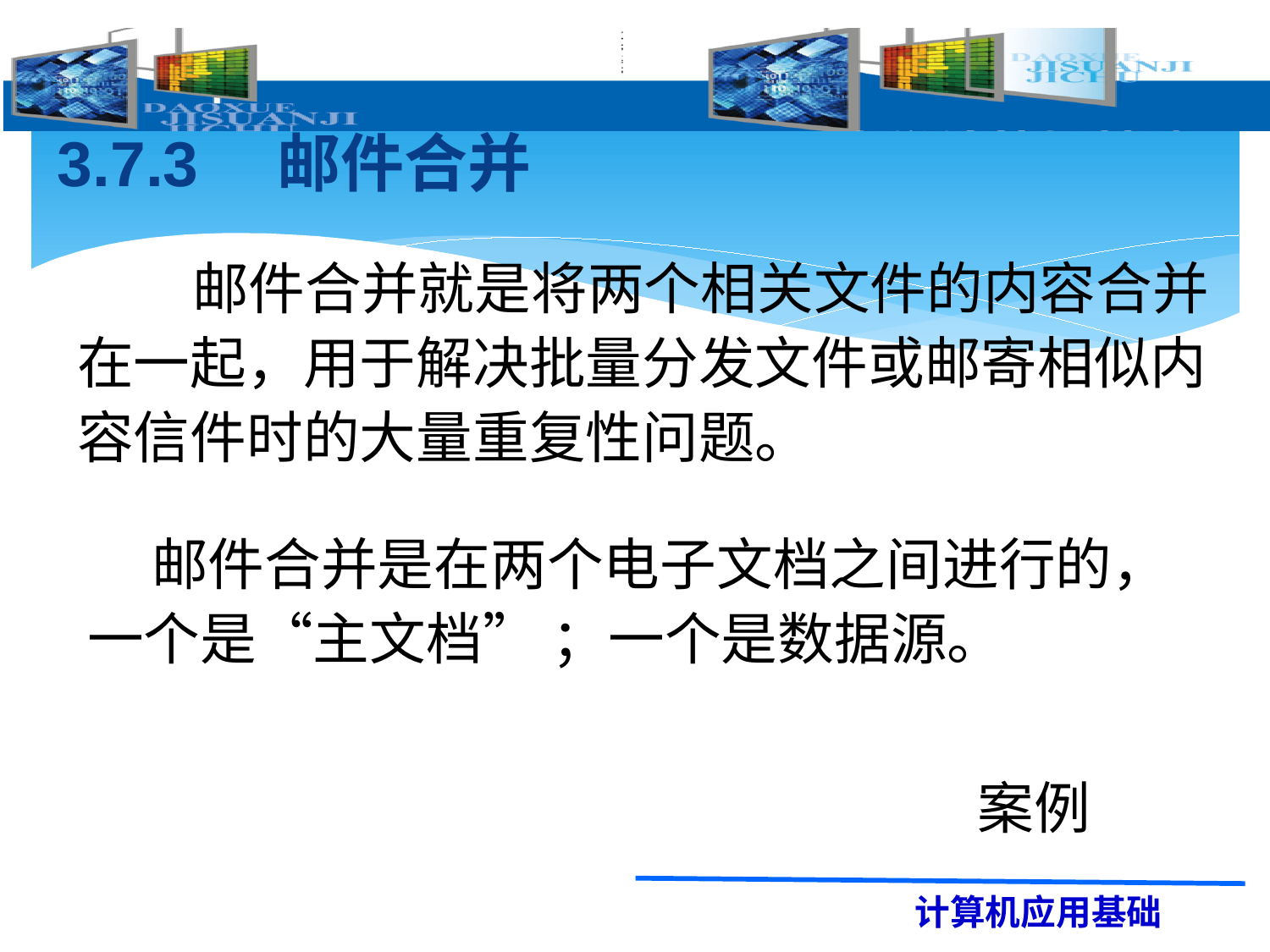

3.7.3　邮件合并
        邮件合并就是将两个相关文件的内容合并在一起，用于解决批量分发文件或邮寄相似内容信件时的大量重复性问题。
    邮件合并是在两个电子文档之间进行的，一个是“主文档” ；一个是数据源。
案例